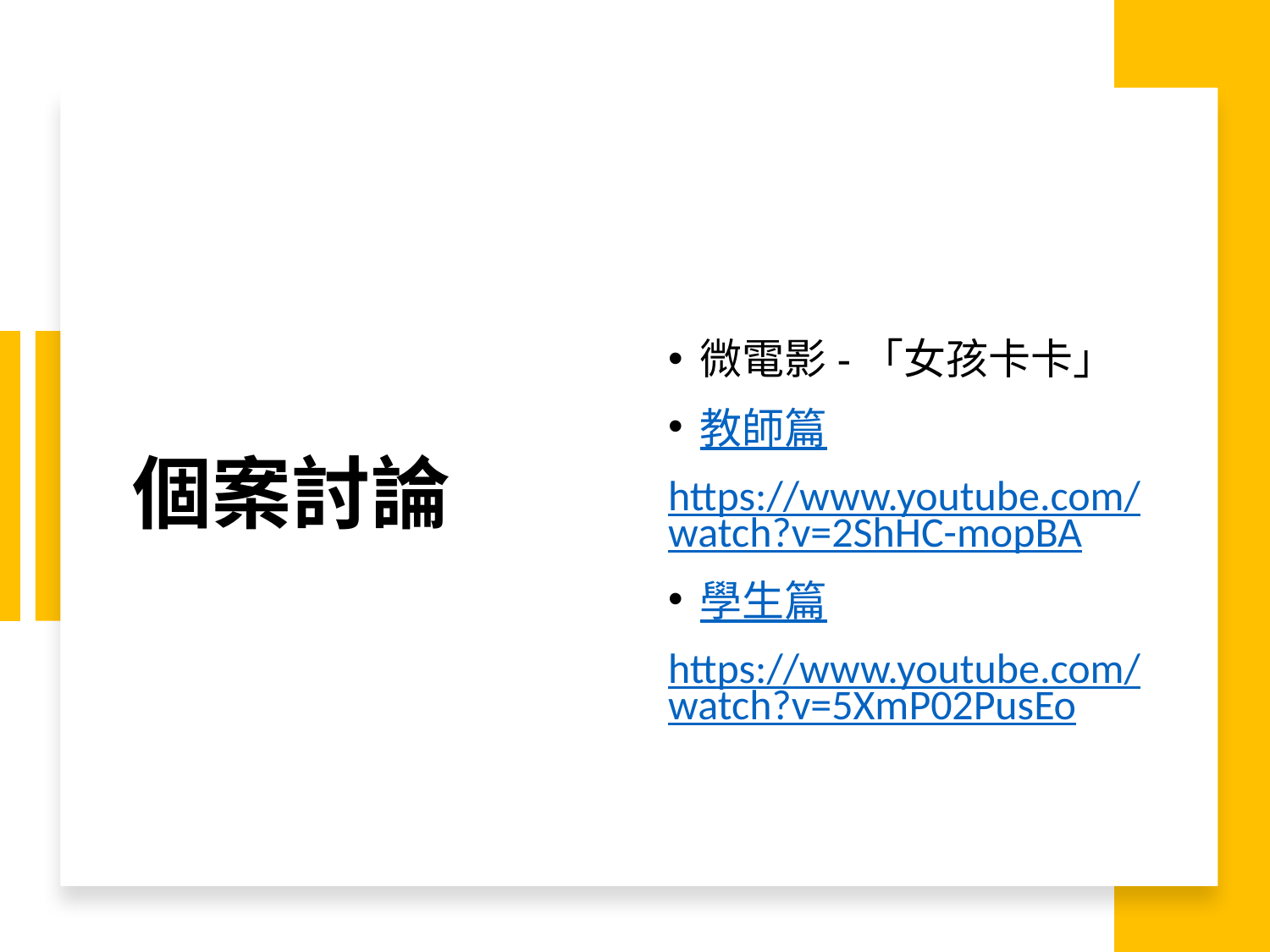

# 個案討論
微電影-「女孩卡卡」
教師篇
https://www.youtube.com/watch?v=2ShHC-mopBA
學生篇
https://www.youtube.com/watch?v=5XmP02PusEo